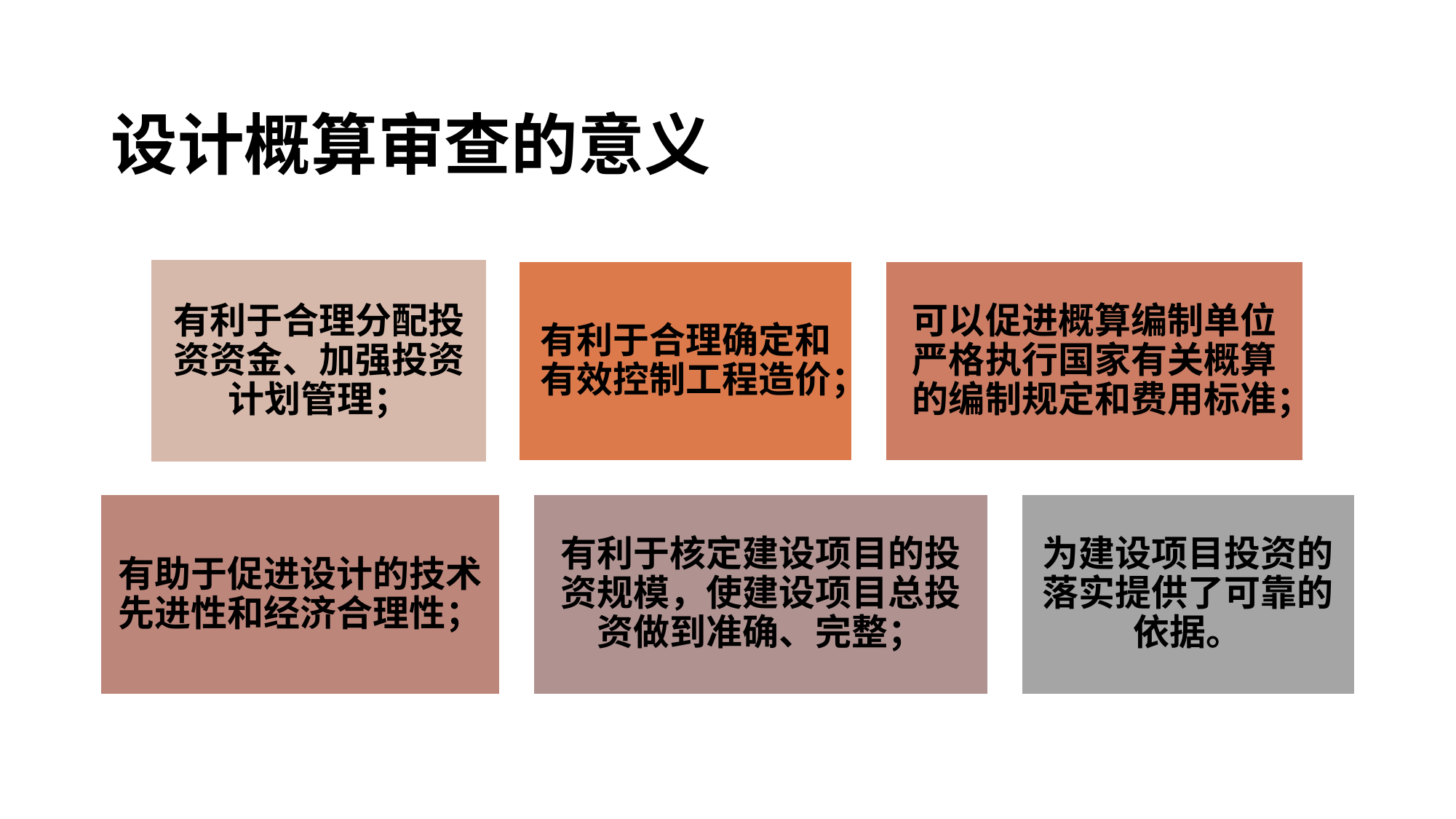

# 设计概算审查的意义
有利于合理分配投资资金、加强投资计划管理；
有利于合理确定和有效控制工程造价；
可以促进概算编制单位严格执行国家有关概算的编制规定和费用标准；
有助于促进设计的技术先进性和经济合理性；
有利于核定建设项目的投资规模，使建设项目总投资做到准确、完整；
为建设项目投资的落实提供了可靠的依据。